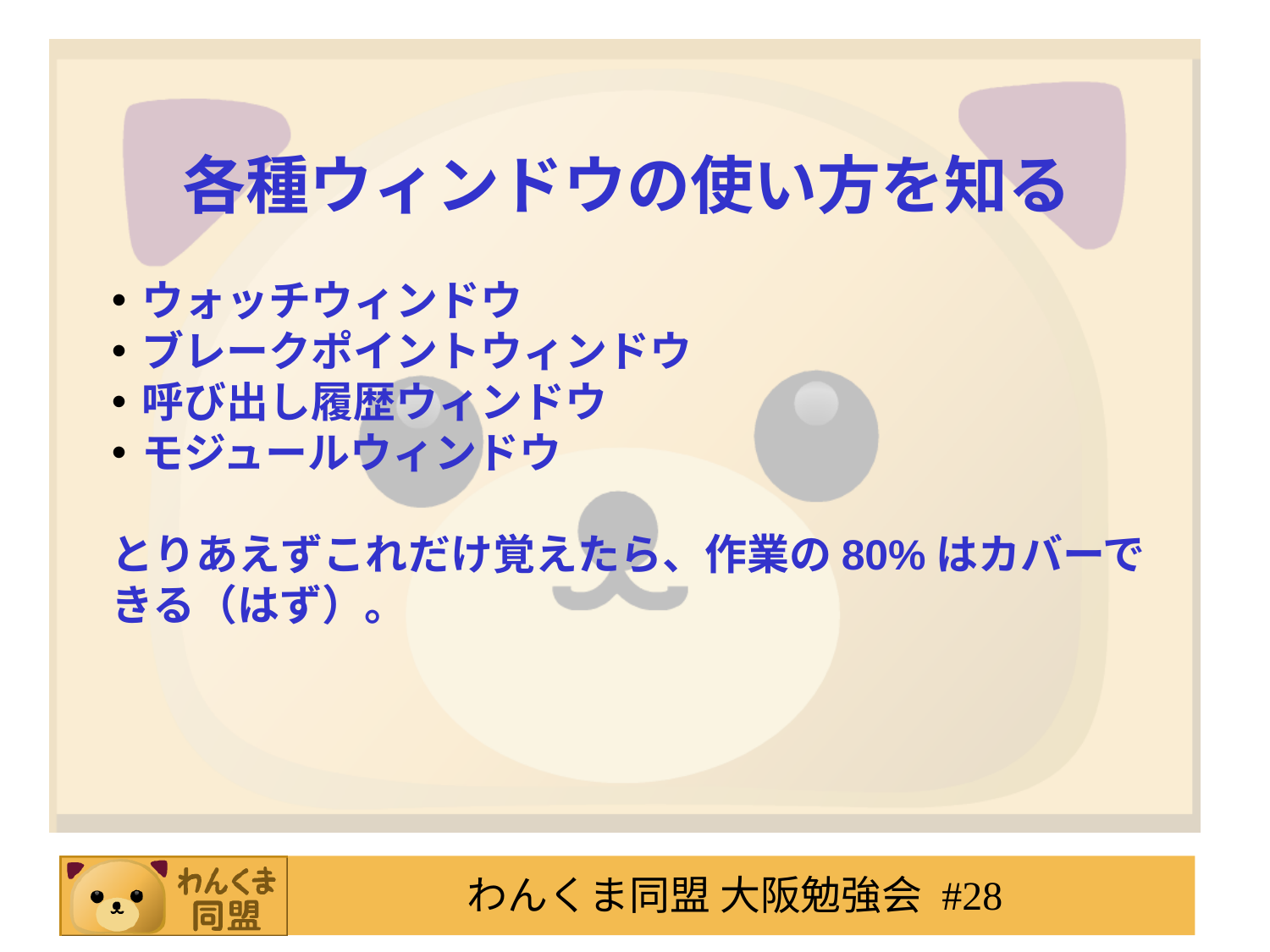

各種ウィンドウの使い方を知る
ウォッチウィンドウ
ブレークポイントウィンドウ
呼び出し履歴ウィンドウ
モジュールウィンドウ

とりあえずこれだけ覚えたら、作業の80%はカバーできる（はず）。